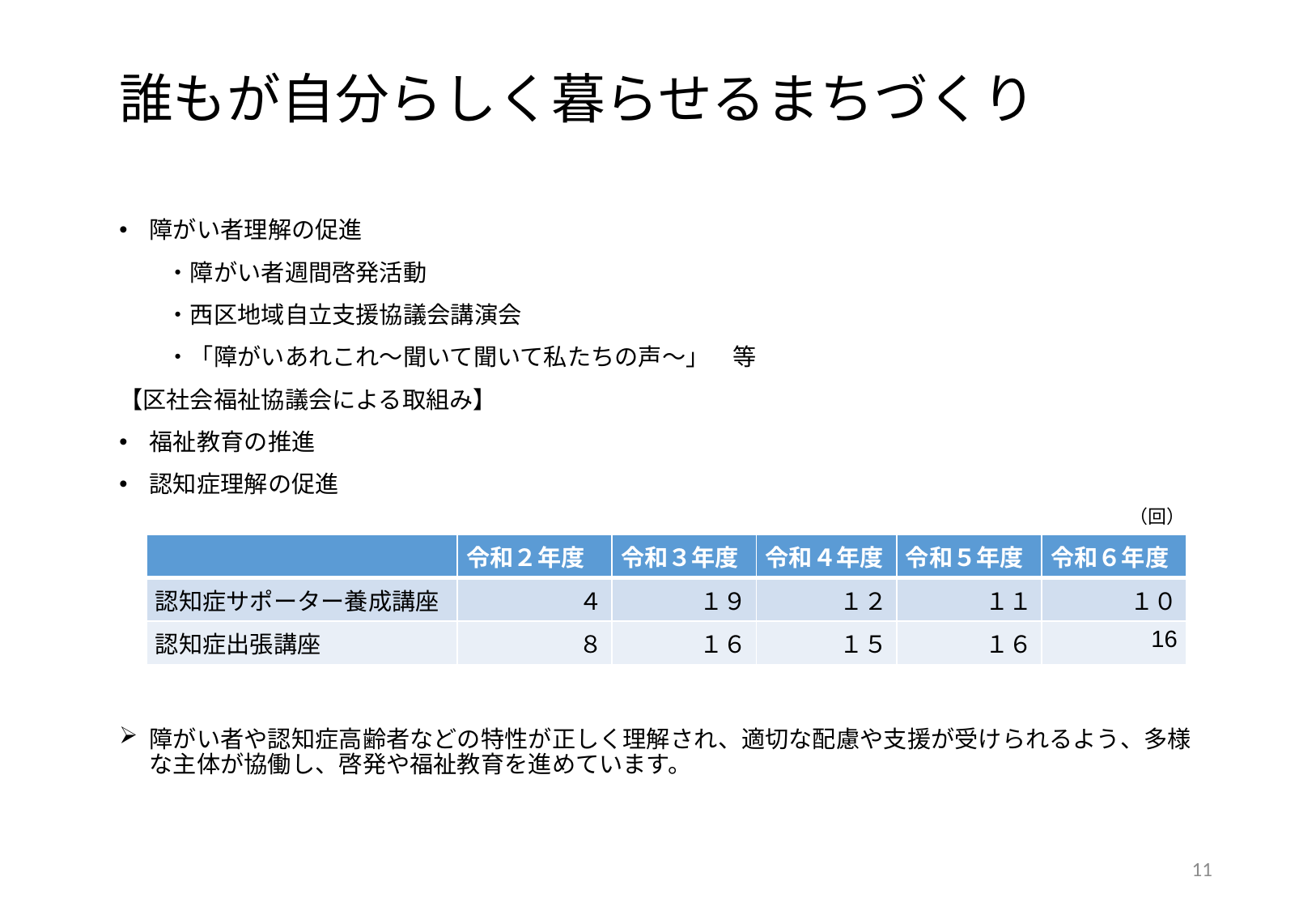

# 誰もが自分らしく暮らせるまちづくり

障がい者理解の促進
　　・障がい者週間啓発活動
　　・西区地域自立支援協議会講演会
　　・「障がいあれこれ～聞いて聞いて私たちの声～」　等
【区社会福祉協議会による取組み】
福祉教育の推進
認知症理解の促進

障がい者や認知症高齢者などの特性が正しく理解され、適切な配慮や支援が受けられるよう、多様な主体が協働し、啓発や福祉教育を進めています。
　　（回）
|  | 令和２年度 | 令和３年度 | 令和４年度 | 令和５年度 | 令和６年度 |
| --- | --- | --- | --- | --- | --- |
| 認知症サポーター養成講座 | ４ | １９ | １２ | １１ | １０ |
| 認知症出張講座 | ８ | １６ | １５ | １６ | 16 |
11